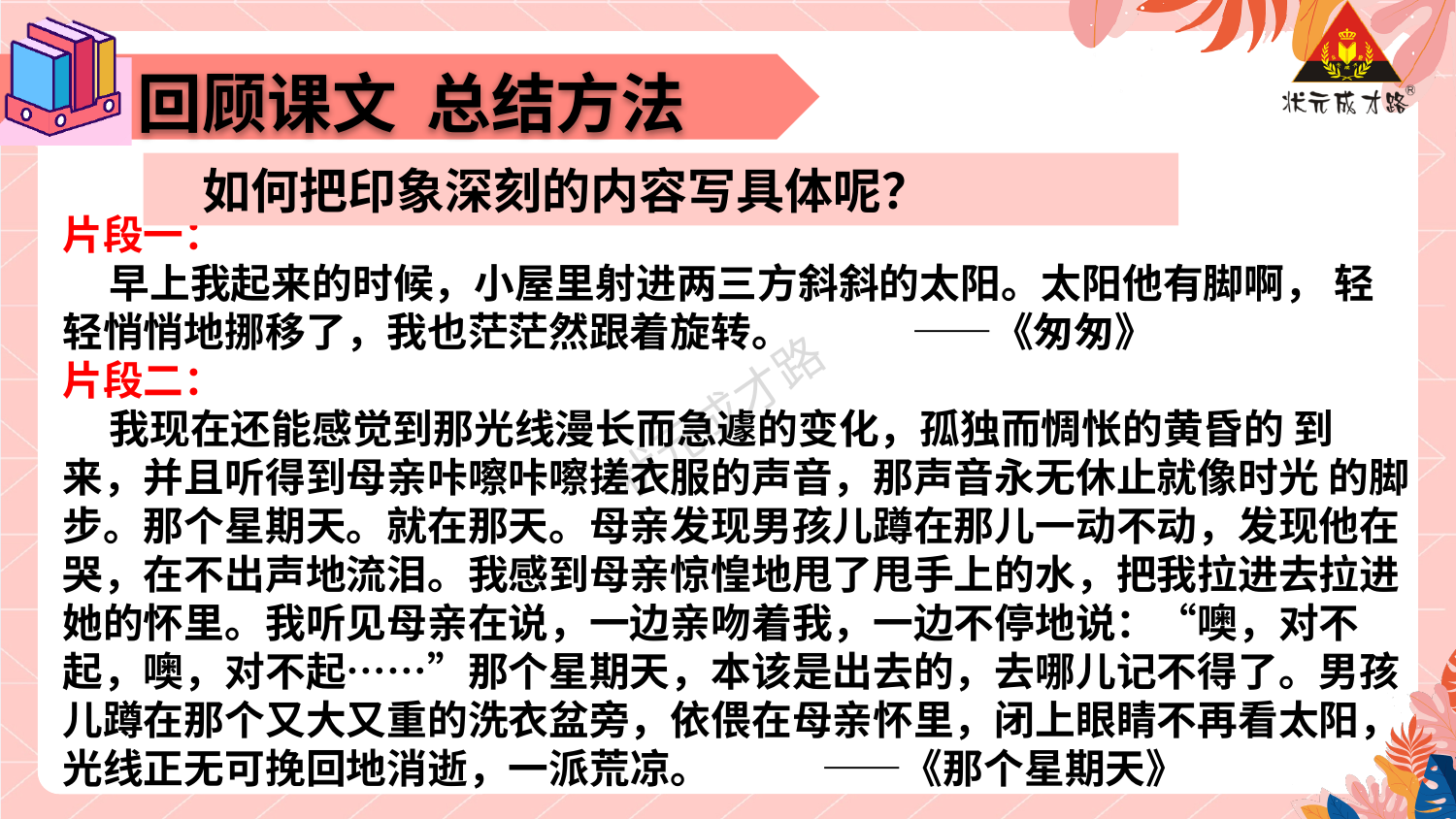

回顾课文  总结方法
   如何把印象深刻的内容写具体呢？
片段一：
    早上我起来的时候，小屋里射进两三方斜斜的太阳。太阳他有脚啊， 轻轻悄悄地挪移了，我也茫茫然跟着旋转。             ——《匆匆》
片段二：
    我现在还能感觉到那光线漫长而急遽的变化，孤独而惆怅的黄昏的 到来，并且听得到母亲咔嚓咔嚓搓衣服的声音，那声音永无休止就像时光 的脚步。那个星期天。就在那天。母亲发现男孩儿蹲在那儿一动不动，发现他在哭，在不出声地流泪。我感到母亲惊惶地甩了甩手上的水，把我拉进去拉进她的怀里。我听见母亲在说，一边亲吻着我，一边不停地说：“噢，对不起，噢，对不起……”那个星期天，本该是出去的，去哪儿记不得了。男孩儿蹲在那个又大又重的洗衣盆旁，依偎在母亲怀里，闭上眼睛不再看太阳，光线正无可挽回地消逝，一派荒凉。            ——《那个星期天》